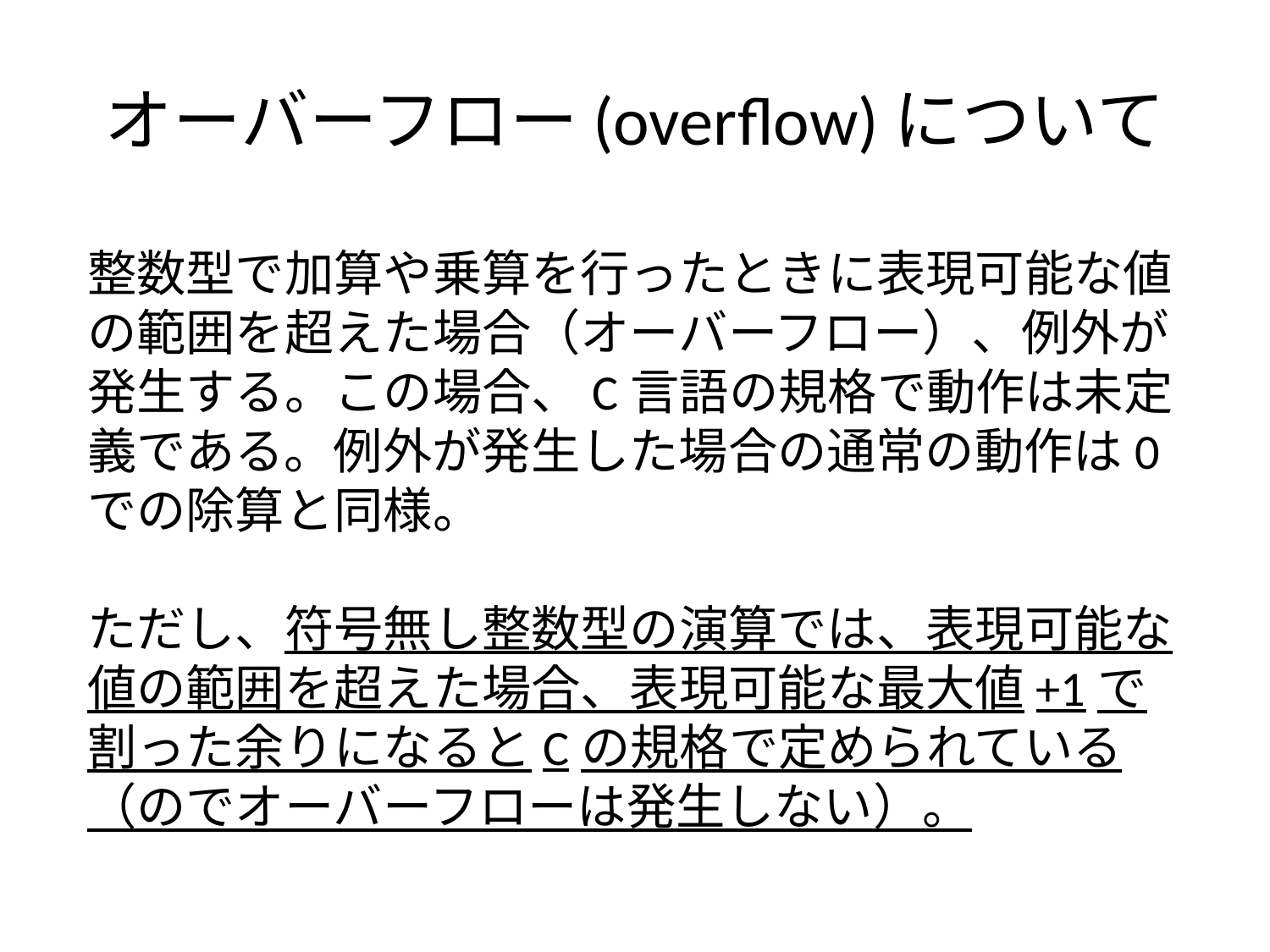

# オーバーフロー(overflow)について
整数型で加算や乗算を行ったときに表現可能な値の範囲を超えた場合（オーバーフロー）、例外が発生する。この場合、C言語の規格で動作は未定義である。例外が発生した場合の通常の動作は0での除算と同様。

ただし、符号無し整数型の演算では、表現可能な値の範囲を超えた場合、表現可能な最大値+1で割った余りになるとCの規格で定められている（のでオーバーフローは発生しない）。